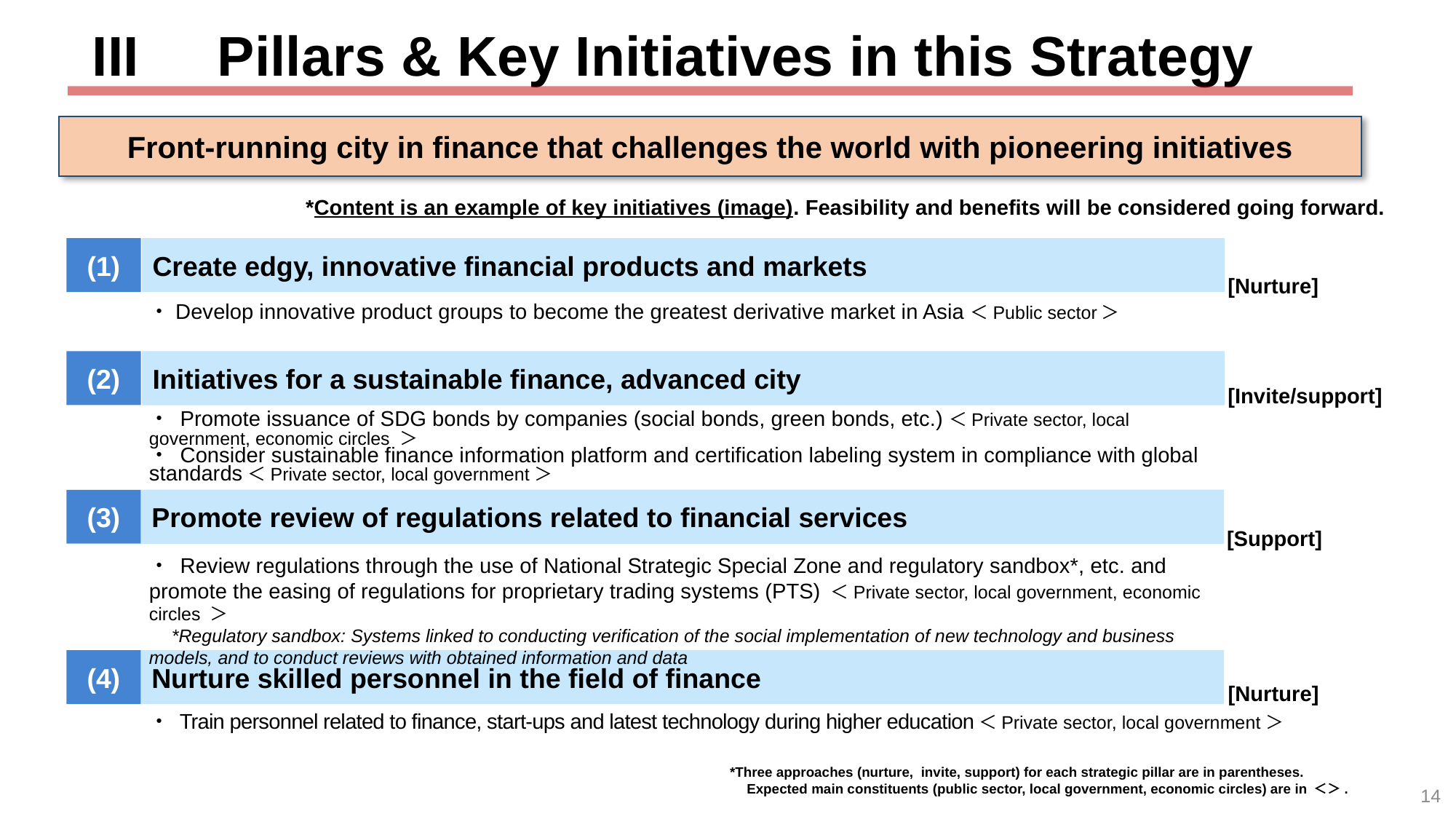

# III　Pillars & Key Initiatives in this Strategy
Front-running city in finance that challenges the world with pioneering initiatives
*Content is an example of key initiatives (image). Feasibility and benefits will be considered going forward.
Create edgy, innovative financial products and markets
(1)
[Nurture]
・Develop innovative product groups to become the greatest derivative market in Asia＜Public sector＞
(2)
Initiatives for a sustainable finance, advanced city
[Invite/support]
・ Promote issuance of SDG bonds by companies (social bonds, green bonds, etc.)＜Private sector, local government, economic circles ＞
・ Consider sustainable finance information platform and certification labeling system in compliance with global standards＜Private sector, local government＞
Promote review of regulations related to financial services
(3)
[Support]
・ Review regulations through the use of National Strategic Special Zone and regulatory sandbox*, etc. and promote the easing of regulations for proprietary trading systems (PTS) ＜Private sector, local government, economic circles ＞
　*Regulatory sandbox: Systems linked to conducting verification of the social implementation of new technology and business models, and to conduct reviews with obtained information and data
(4)
Nurture skilled personnel in the field of finance
[Nurture]
・ Train personnel related to finance, start-ups and latest technology during higher education＜Private sector, local government＞
*Three approaches (nurture,  invite, support) for each strategic pillar are in parentheses.
　Expected main constituents (public sector, local government, economic circles) are in ＜＞.
14